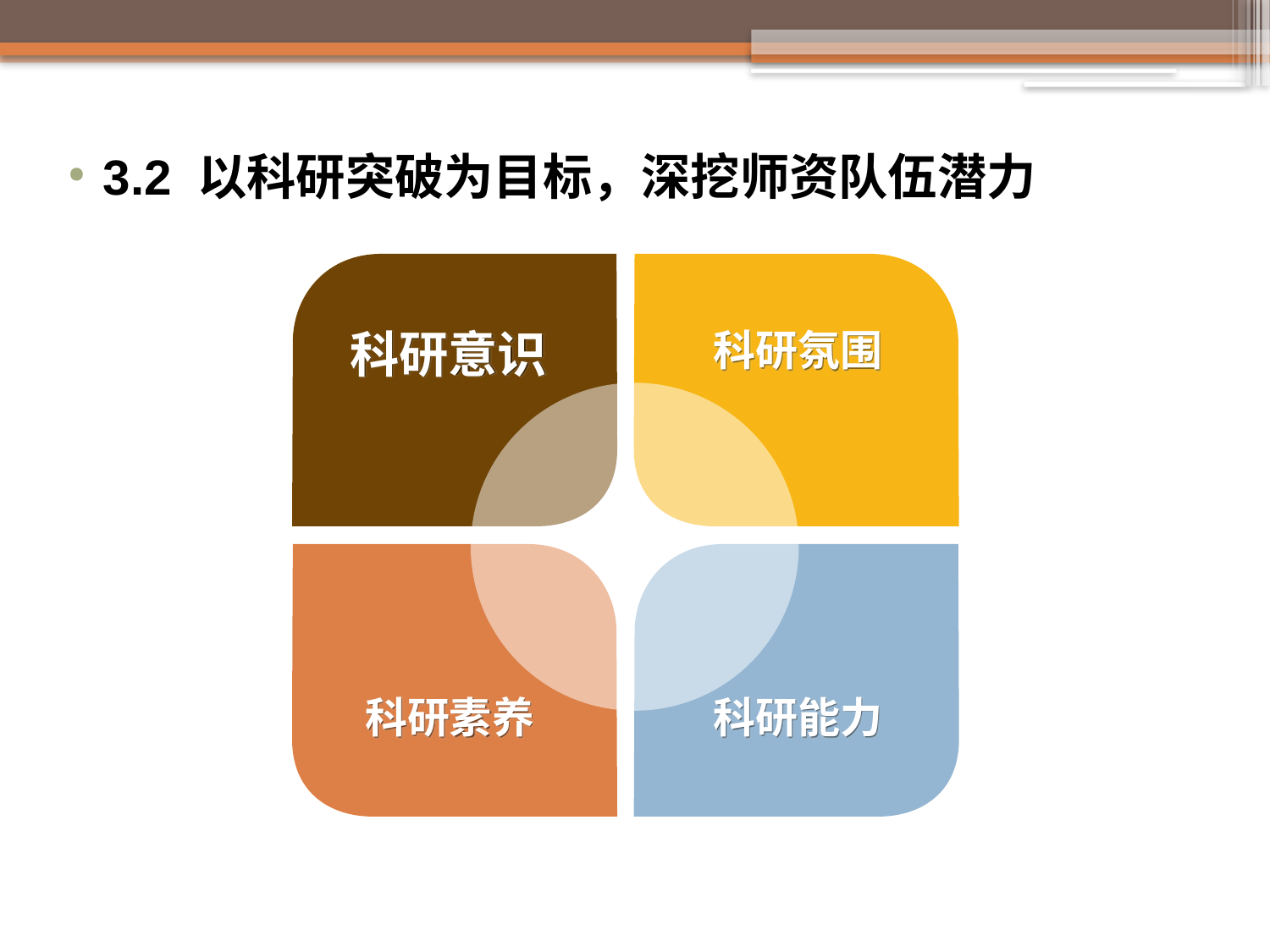

3.2 以科研突破为目标，深挖师资队伍潜力

科研意识
科研氛围

科研素养
科研能力